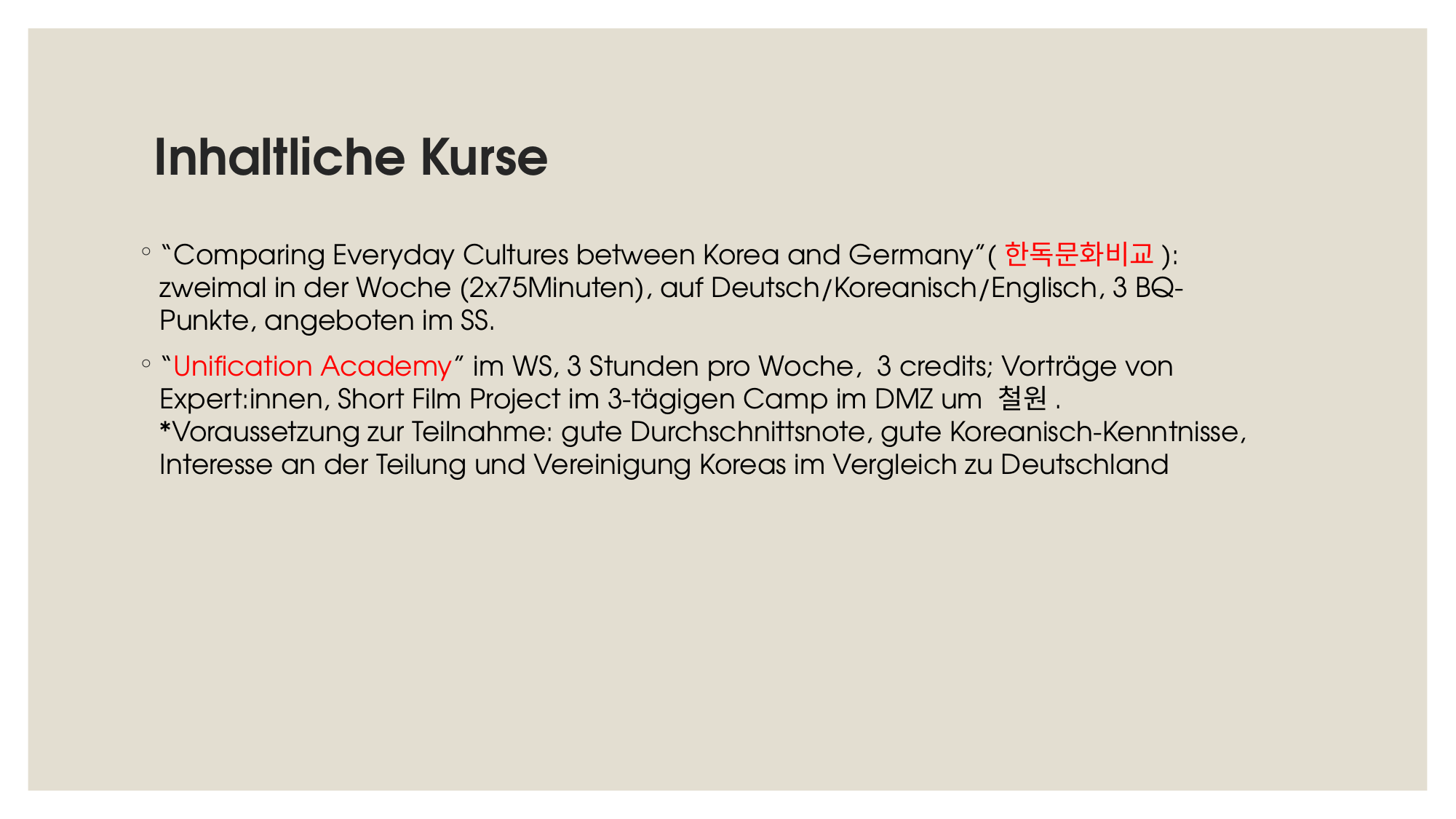

# Inhaltliche Kurse
“Comparing Everyday Cultures between Korea and Germany”(한독문화비교): zweimal in der Woche (2x75Minuten), auf Deutsch/Koreanisch/Englisch, 3 BQ-Punkte, angeboten im SS.
“Unification Academy” im WS, 3 Stunden pro Woche,  3 credits; Vorträge von Expert:innen, Short Film Project im 3-tägigen Camp im DMZ um 철원. *Voraussetzung zur Teilnahme: gute Durchschnittsnote, gute Koreanisch-Kenntnisse, Interesse an der Teilung und Vereinigung Koreas im Vergleich zu Deutschland